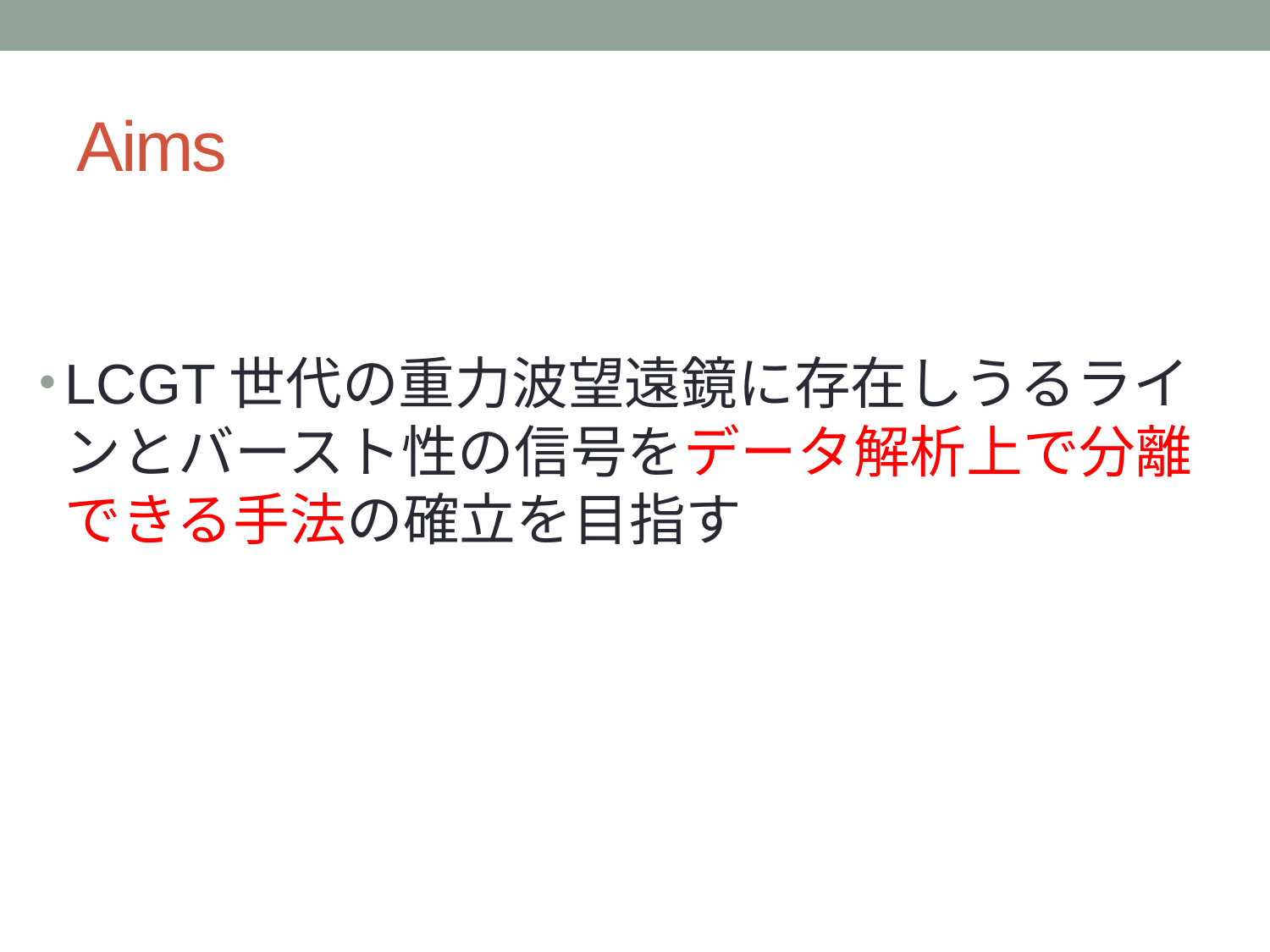

# Aims

LCGT世代の重力波望遠鏡に存在しうるラインとバースト性の信号をデータ解析上で分離できる手法の確立を目指す